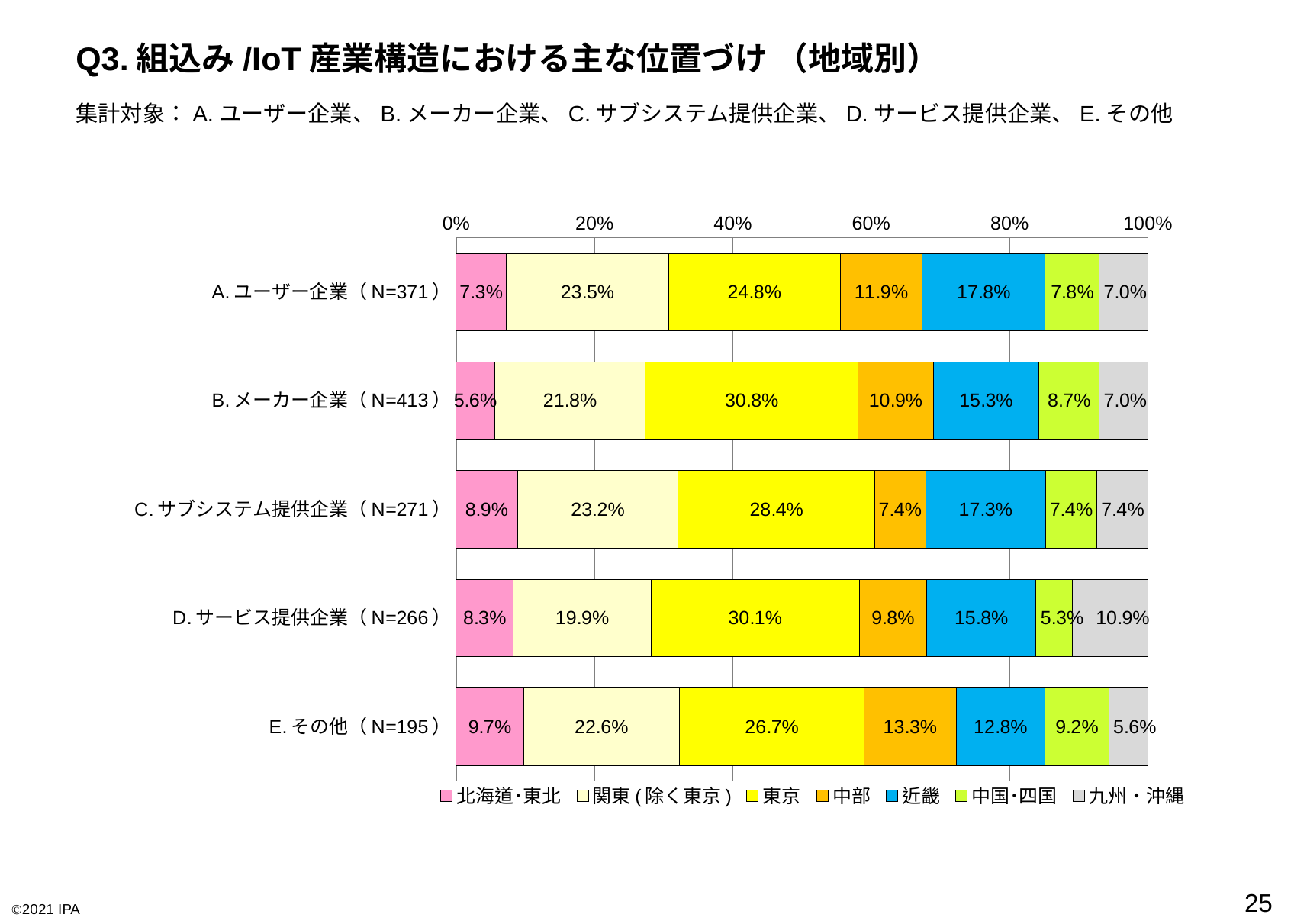

Q3.組込み/IoT産業構造における主な位置づけ （地域別）
集計対象：A.ユーザー企業、B.メーカー企業、C.サブシステム提供企業、D.サービス提供企業、E.その他

### Chart

| Category | 北海道･東北 | 関東(除く東京) | 東京 | 中部 | 近畿 | 中国･四国 | 九州・沖縄 |
|---|---|---|---|---|---|---|---|
| A.ユーザー企業（N=371） | 0.07277628032345014 | 0.23450134770889489 | 0.24797843665768193 | 0.11859838274932614 | 0.1778975741239892 | 0.07816711590296496 | 0.07008086253369272 |
| B.メーカー企業（N=413） | 0.05569007263922518 | 0.2179176755447942 | 0.3075060532687651 | 0.1089588377723971 | 0.15254237288135594 | 0.08716707021791767 | 0.07021791767554479 |
| C.サブシステム提供企業（N=271） | 0.08856088560885608 | 0.23247232472324722 | 0.28413284132841327 | 0.07380073800738007 | 0.17343173431734318 | 0.07380073800738007 | 0.07380073800738007 |
| D.サービス提供企業（N=266） | 0.08270676691729323 | 0.19924812030075187 | 0.3007518796992481 | 0.09774436090225563 | 0.15789473684210525 | 0.05263157894736842 | 0.10902255639097744 |
| E.その他（N=195） | 0.09743589743589744 | 0.22564102564102564 | 0.26666666666666666 | 0.13333333333333333 | 0.1282051282051282 | 0.09230769230769231 | 0.05641025641025641 |